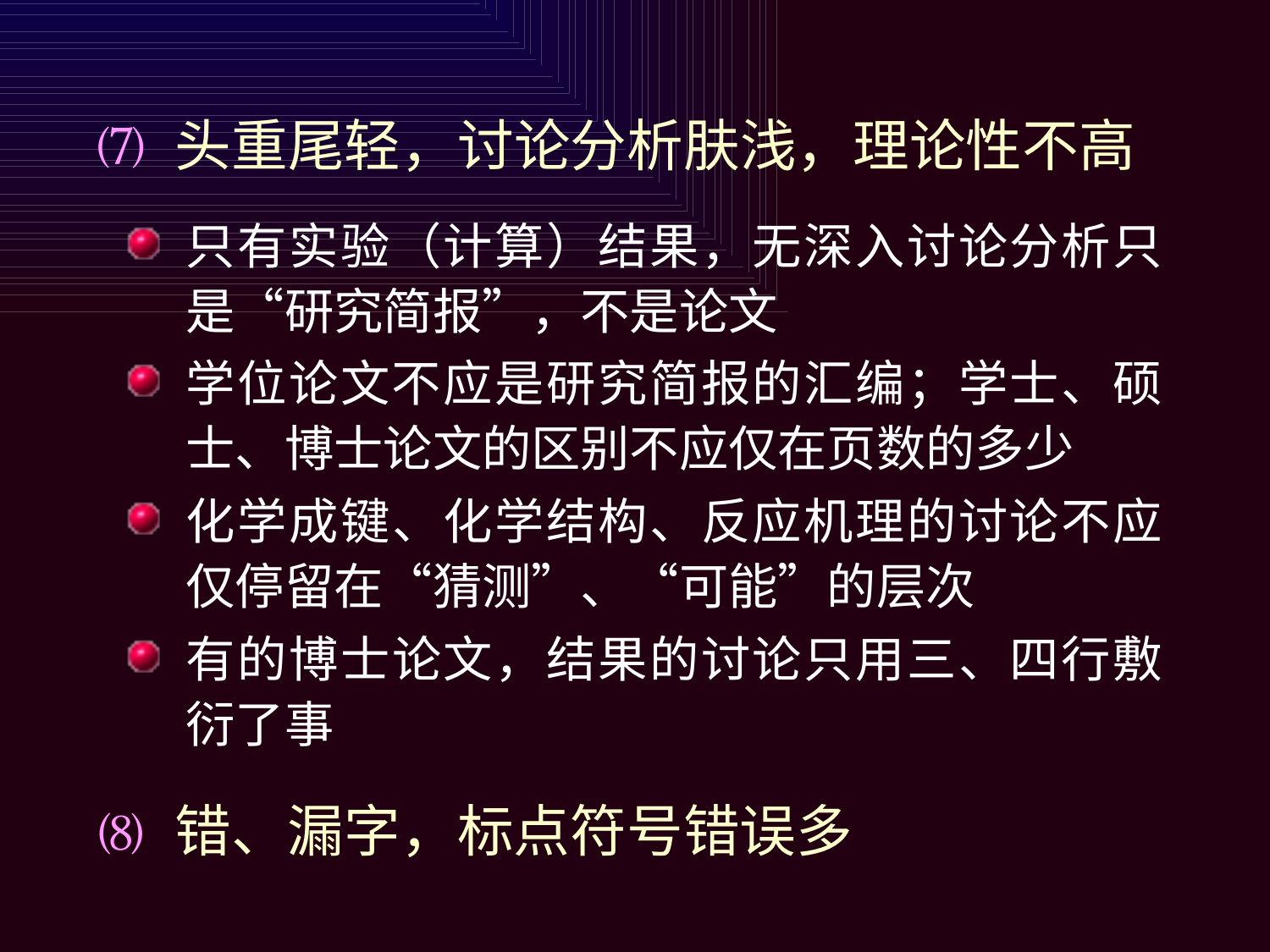

头重尾轻，讨论分析肤浅，理论性不高
只有实验（计算）结果，无深入讨论分析只是“研究简报”，不是论文
学位论文不应是研究简报的汇编；学士、硕士、博士论文的区别不应仅在页数的多少
化学成键、化学结构、反应机理的讨论不应仅停留在“猜测”、“可能”的层次
有的博士论文，结果的讨论只用三、四行敷衍了事
错、漏字，标点符号错误多